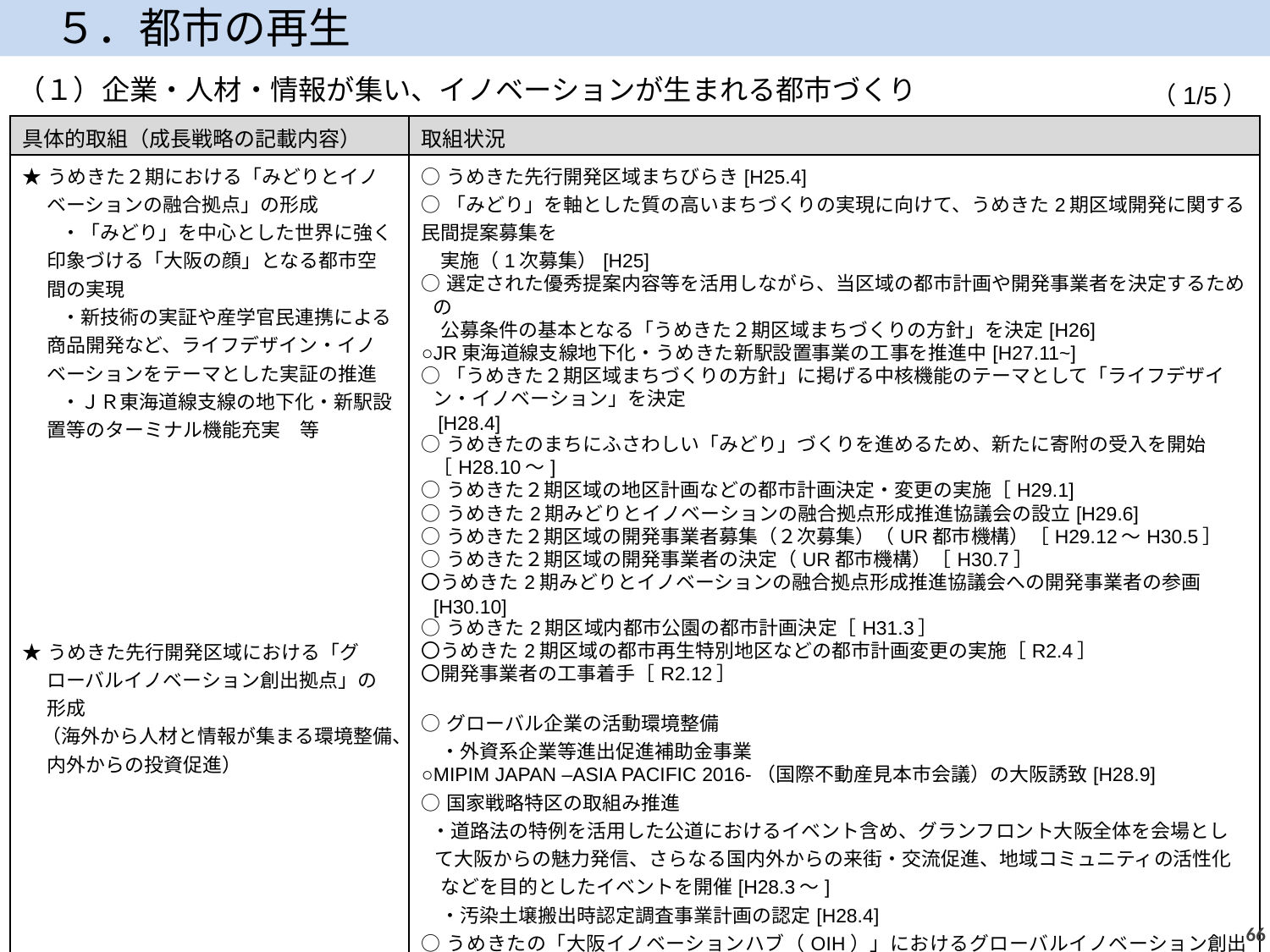

５．都市の再生
（１）企業・人材・情報が集い、イノベーションが生まれる都市づくり
（1/5）
| 具体的取組（成長戦略の記載内容） | 取組状況 |
| --- | --- |
| ★うめきた２期における「みどりとイノベーションの融合拠点」の形成 　　・「みどり」を中心とした世界に強く印象づける「大阪の顔」となる都市空間の実現 　　・新技術の実証や産学官民連携による商品開発など、ライフデザイン・イノベーションをテーマとした実証の推進 　　・ＪＲ東海道線支線の地下化・新駅設置等のターミナル機能充実　等 ★うめきた先行開発区域における「グローバルイノベーション創出拠点」の形成 　（海外から人材と情報が集まる環境整備、内外からの投資促進） | ○うめきた先行開発区域まちびらき[H25.4] ○「みどり」を軸とした質の高いまちづくりの実現に向けて、うめきた2期区域開発に関する民間提案募集を 実施（1次募集）[H25]　 ○選定された優秀提案内容等を活用しながら、当区域の都市計画や開発事業者を決定するための 公募条件の基本となる「うめきた２期区域まちづくりの方針」を決定[H26] ○JR東海道線支線地下化・うめきた新駅設置事業の工事を推進中[H27.11~] ○「うめきた２期区域まちづくりの方針」に掲げる中核機能のテーマとして「ライフデザイン・イノベーション」を決定 [H28.4] ○うめきたのまちにふさわしい「みどり」づくりを進めるため、新たに寄附の受入を開始［H28.10～] ○うめきた２期区域の地区計画などの都市計画決定・変更の実施［H29.1] ○うめきた2期みどりとイノベーションの融合拠点形成推進協議会の設立[H29.6] ○うめきた２期区域の開発事業者募集（２次募集）（UR都市機構）［H29.12～H30.5］ ○うめきた２期区域の開発事業者の決定（UR都市機構）［H30.7］ 〇うめきた2期みどりとイノベーションの融合拠点形成推進協議会への開発事業者の参画[H30.10] ○うめきた2期区域内都市公園の都市計画決定［H31.3］ 〇うめきた2期区域の都市再生特別地区などの都市計画変更の実施［R2.4］ 〇開発事業者の工事着手［R2.12］ ○グローバル企業の活動環境整備 　・外資系企業等進出促進補助金事業 ○MIPIM JAPAN –ASIA PACIFIC 2016-（国際不動産見本市会議）の大阪誘致[H28.9] ○国家戦略特区の取組み推進 ・道路法の特例を活用した公道におけるイベント含め、グランフロント大阪全体を会場として大阪からの魅力発信、さらなる国内外からの来街・交流促進、地域コミュニティの活性化 などを目的としたイベントを開催[H28.3～] 　・汚染土壌搬出時認定調査事業計画の認定[H28.4] ○うめきたの「大阪イノベーションハブ（OIH）」におけるグローバルイノベーション創出支援事業［H25～］ 　・大阪イノベーションハブ(OIH)の来場者数[H29]17,385人、[H30]16,205人、[Ｒ1]14,806人 　・事業化プロジェクト創出支援件数　[H29]55件、[H30]50件、[Ｒ1]55件 　・国際イノベーション会議[H30.2]参加者684人、[H31.3]参加者757人 　・グローバルイノベーションファンド（ハック大阪投資事業有限責任組合）への出資[Ｈ26] |
66